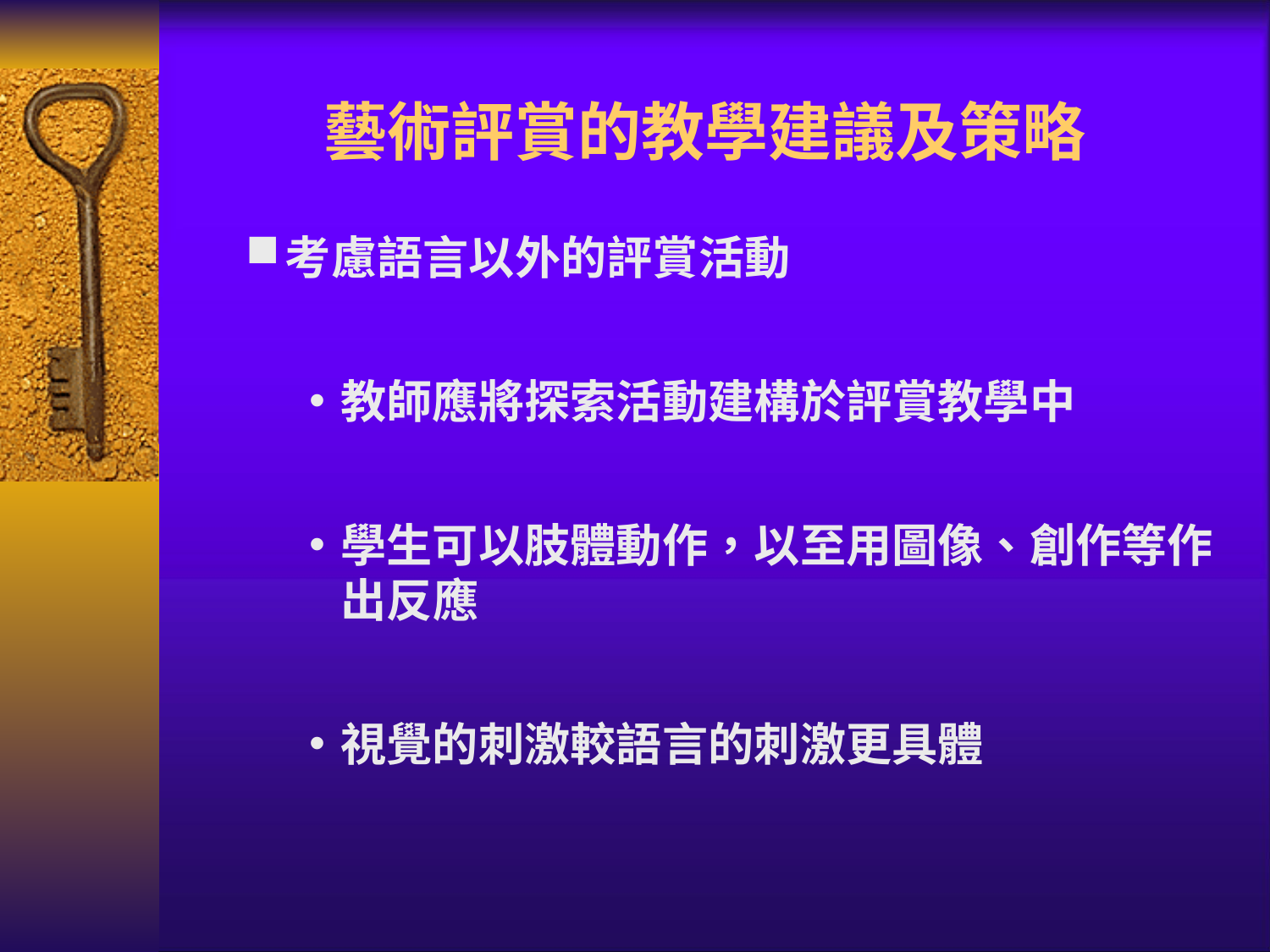

藝術評賞的教學建議及策略
考慮語言以外的評賞活動

教師應將探索活動建構於評賞教學中

學生可以肢體動作，以至用圖像、創作等作出反應

視覺的刺激較語言的刺激更具體